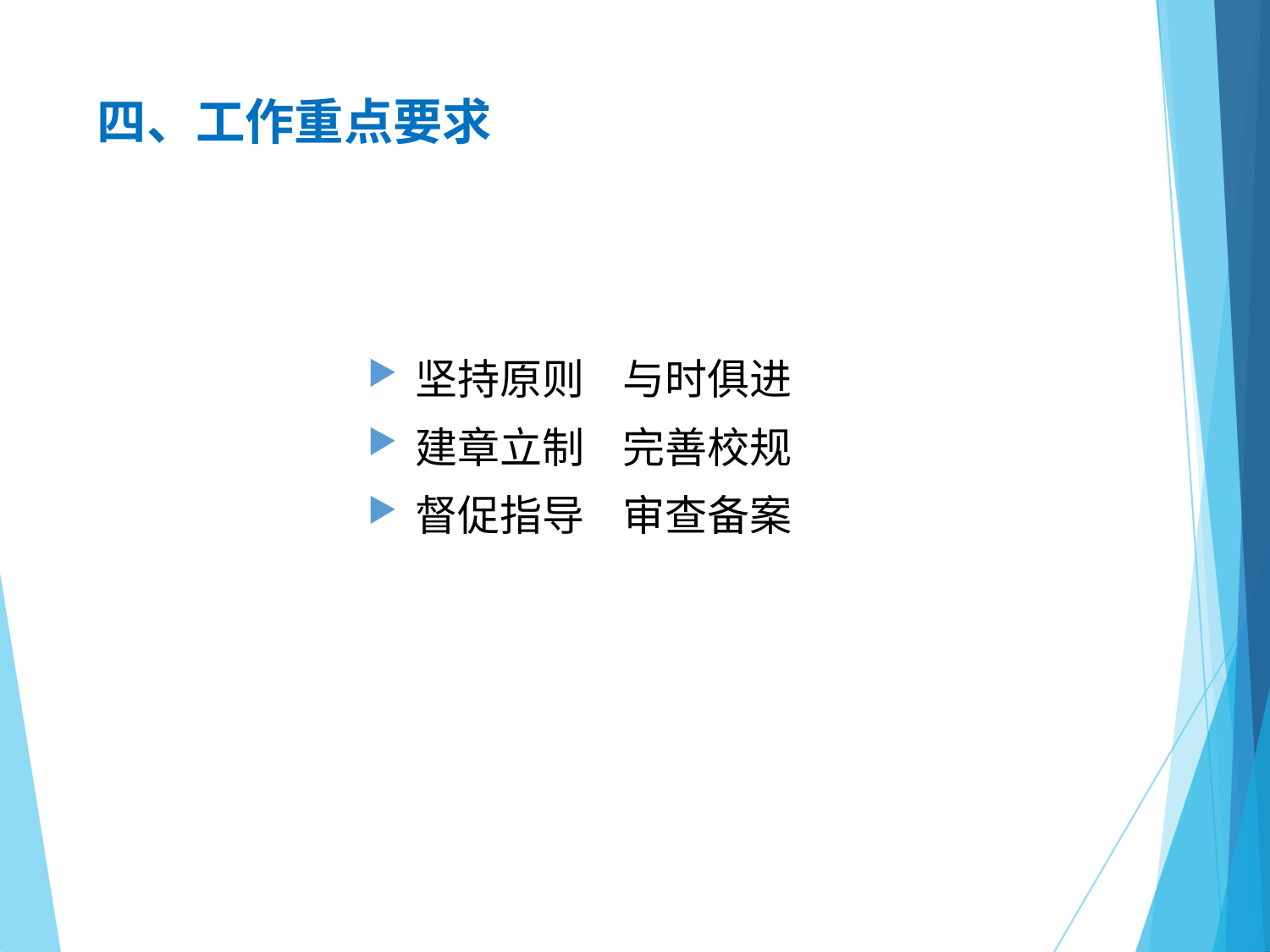

# 四、工作重点要求
坚持原则    与时俱进
建章立制    完善校规
督促指导    审查备案